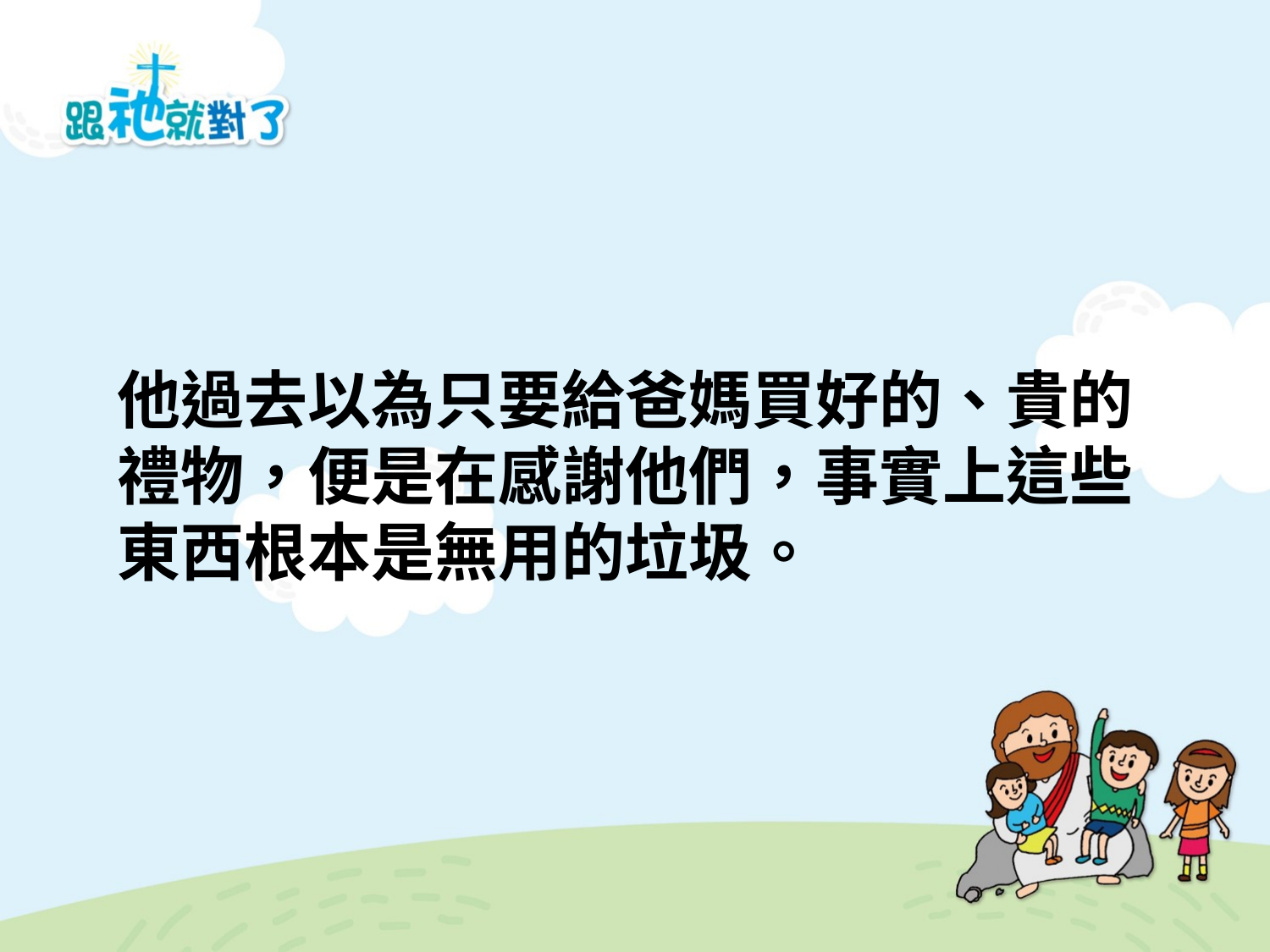

他過去以為只要給爸媽買好的、貴的禮物，便是在感謝他們，事實上這些東西根本是無用的垃圾。